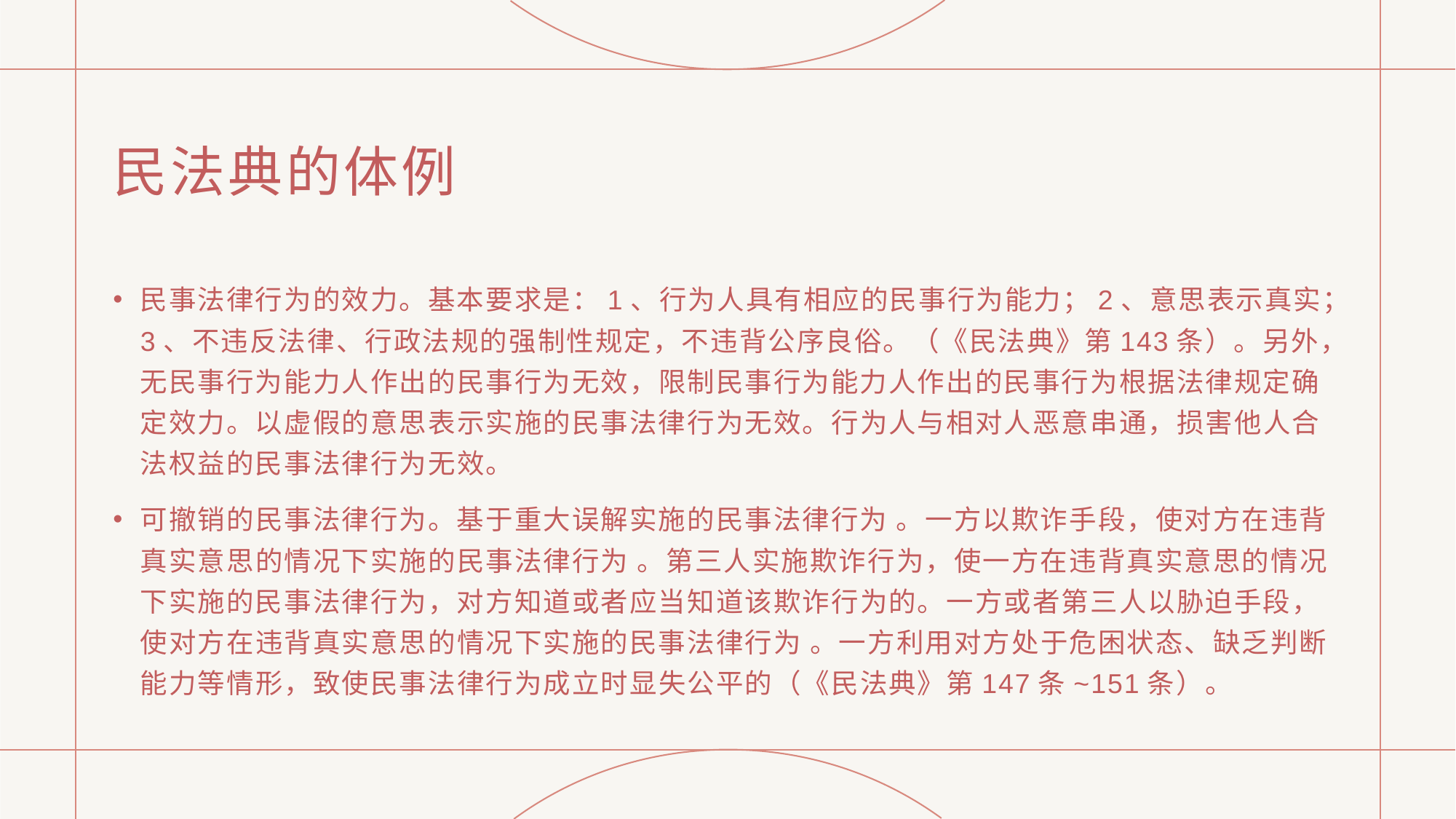

# 民法典的体例
民事法律行为的效力。基本要求是：1、行为人具有相应的民事行为能力；2、意思表示真实；3、不违反法律、行政法规的强制性规定，不违背公序良俗。（《民法典》第143条）。另外，无民事行为能力人作出的民事行为无效，限制民事行为能力人作出的民事行为根据法律规定确定效力。以虚假的意思表示实施的民事法律行为无效。行为人与相对人恶意串通，损害他人合法权益的民事法律行为无效。
可撤销的民事法律行为。基于重大误解实施的民事法律行为 。一方以欺诈手段，使对方在违背真实意思的情况下实施的民事法律行为 。第三人实施欺诈行为，使一方在违背真实意思的情况下实施的民事法律行为，对方知道或者应当知道该欺诈行为的。一方或者第三人以胁迫手段，使对方在违背真实意思的情况下实施的民事法律行为 。一方利用对方处于危困状态、缺乏判断能力等情形，致使民事法律行为成立时显失公平的（《民法典》第147条~151条）。